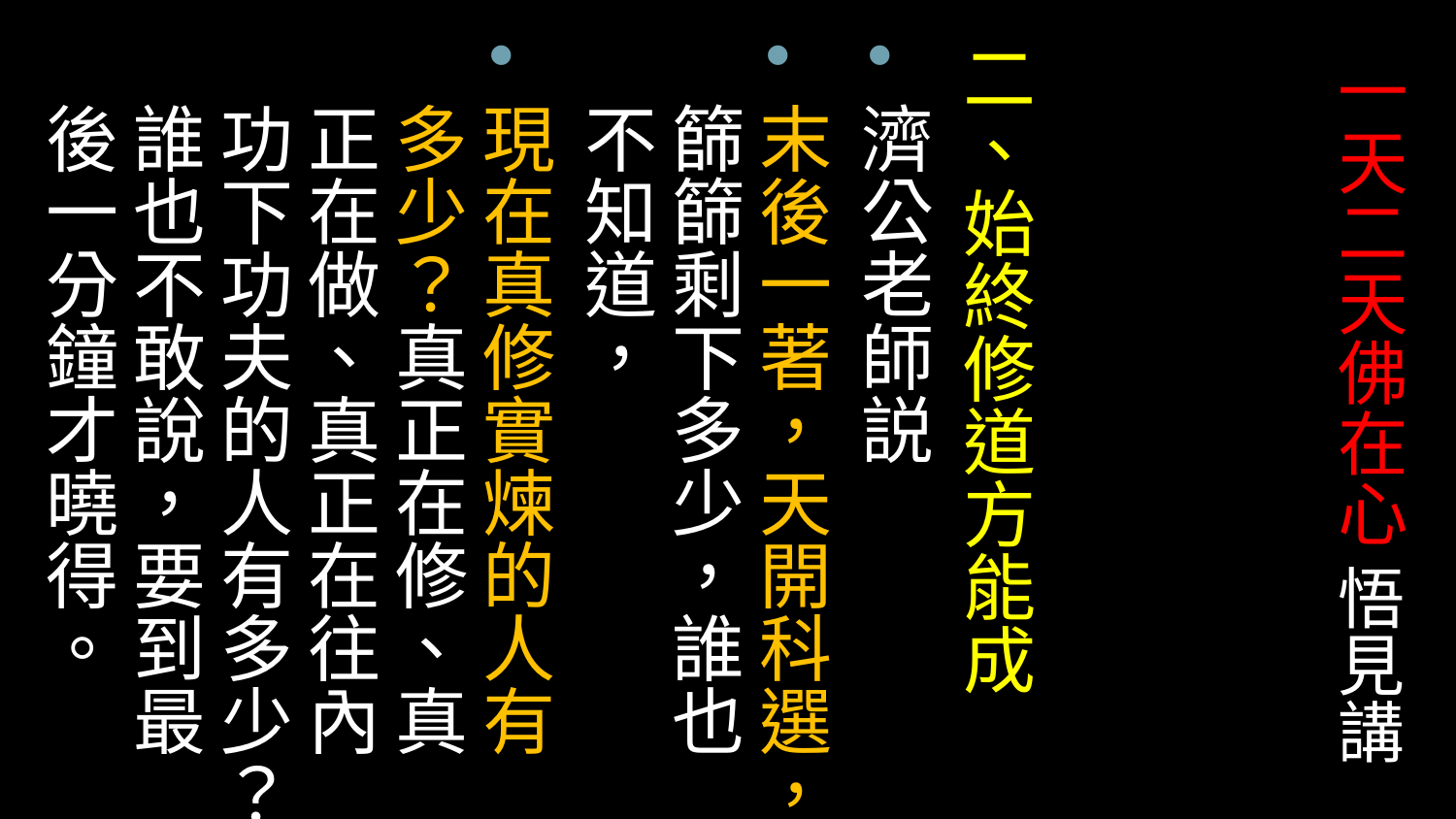

二、始終修道方能成
濟公老師説
末後一著，天開科選，篩篩剩下多少，誰也不知道，
現在真修實煉的人有多少？真正在修、真正在做、真正在往內功下功夫的人有多少？誰也不敢說，要到最後一分鐘才曉得。
# 一天二天佛在心 悟見講